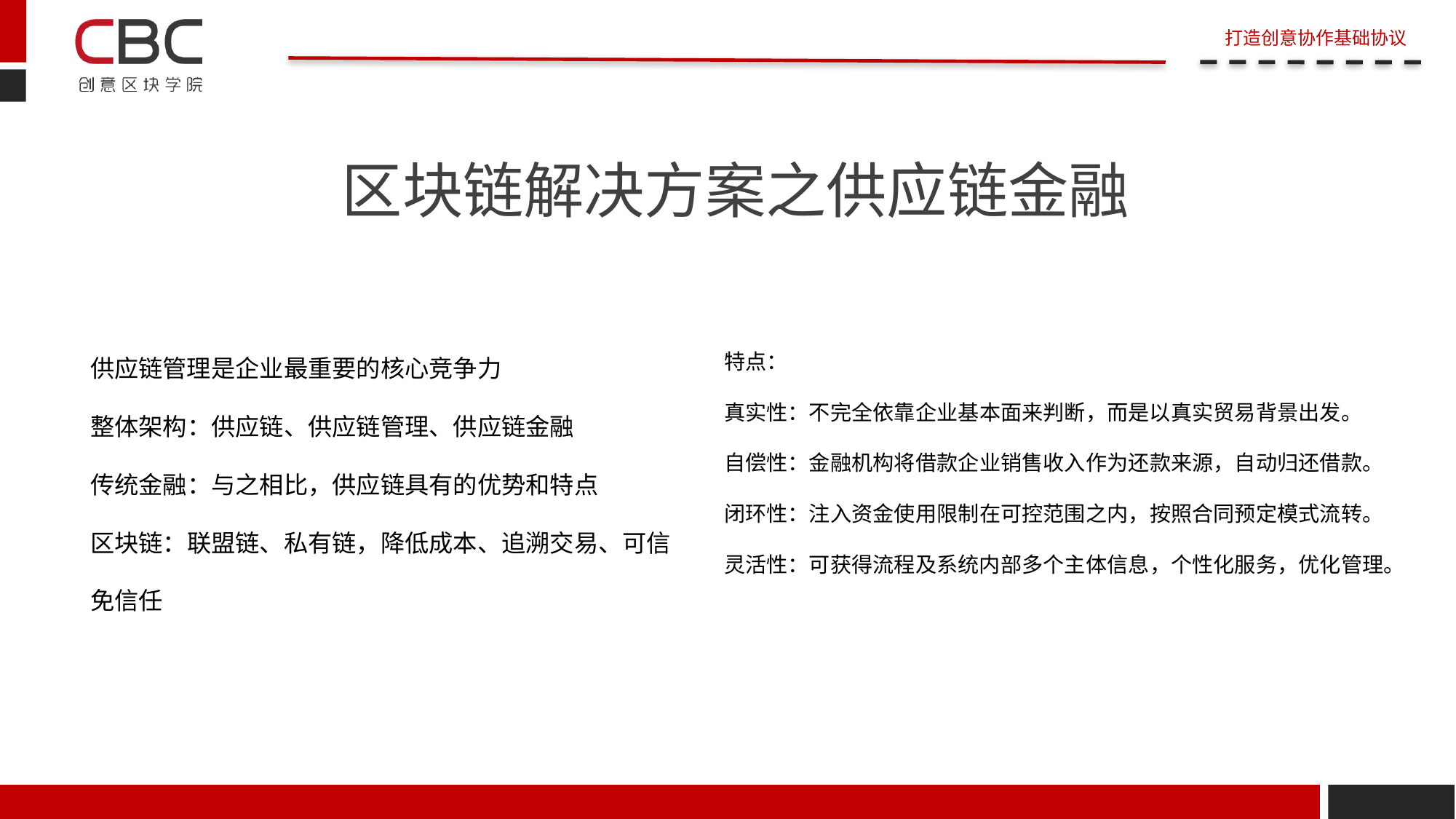

区块链解决方案之供应链金融
特点：
真实性：不完全依靠企业基本面来判断，而是以真实贸易背景出发。
自偿性：金融机构将借款企业销售收入作为还款来源，自动归还借款。
闭环性：注入资金使用限制在可控范围之内，按照合同预定模式流转。
灵活性：可获得流程及系统内部多个主体信息，个性化服务，优化管理。
供应链管理是企业最重要的核心竞争力
整体架构：供应链、供应链管理、供应链金融
传统金融：与之相比，供应链具有的优势和特点
区块链：联盟链、私有链，降低成本、追溯交易、可信免信任
26